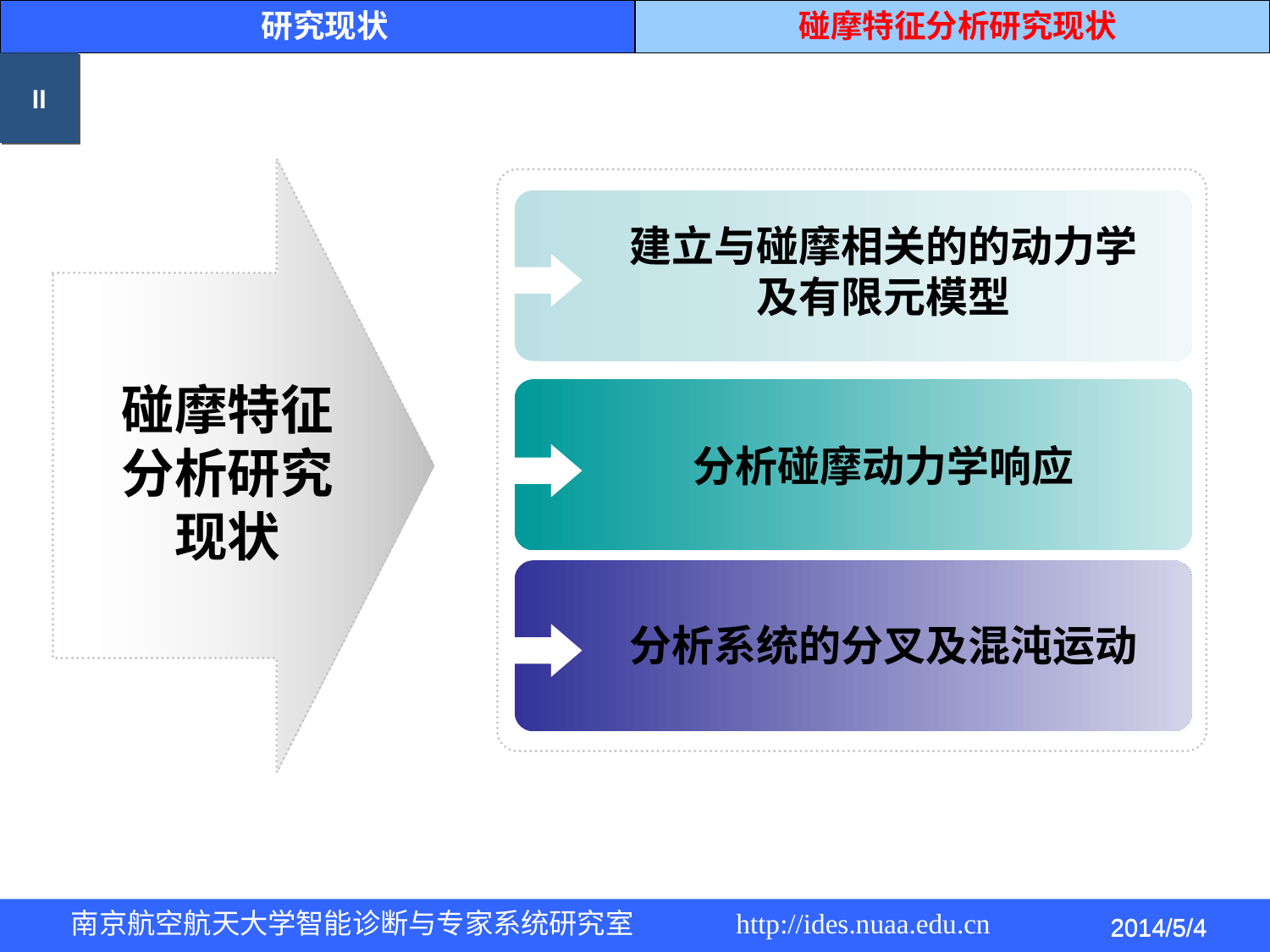

研究现状
碰摩特征分析研究现状
II

建立与碰摩相关的的动力学及有限元模型
碰摩特征
分析研究
现状

分析碰摩动力学响应

分析系统的分叉及混沌运动
2014/5/4
2014/5/4
南京航空航天大学智能诊断与专家系统研究室               http://ides.nuaa.edu.cn